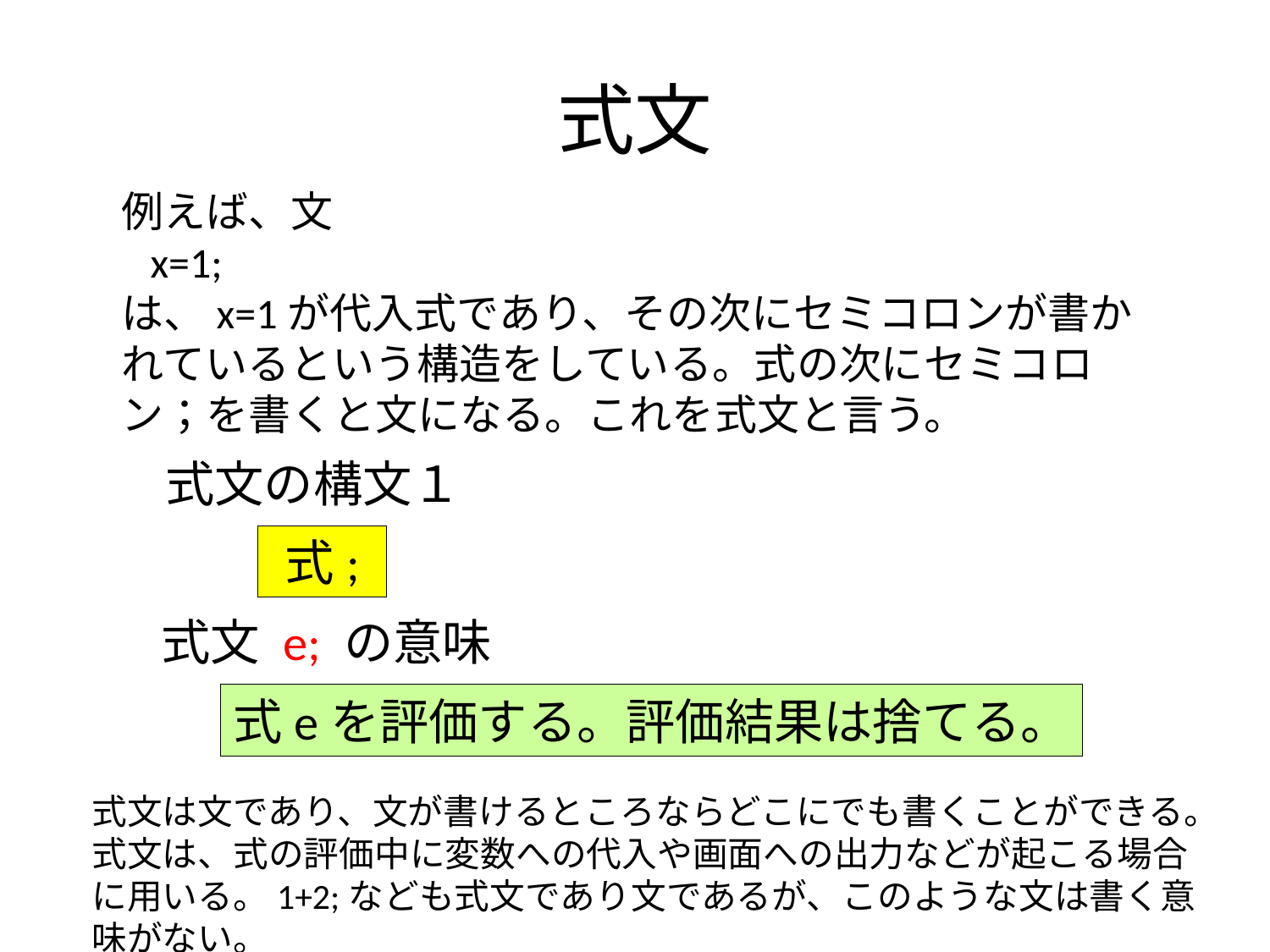

# 式文
例えば、文
   x=1;
は、x=1が代入式であり、その次にセミコロンが書かれているという構造をしている。式の次にセミコロン；を書くと文になる。これを式文と言う。
式文の構文１
式;
式文 e; の意味
式eを評価する。評価結果は捨てる。
式文は文であり、文が書けるところならどこにでも書くことができる。
式文は、式の評価中に変数への代入や画面への出力などが起こる場合に用いる。1+2;なども式文であり文であるが、このような文は書く意味がない。